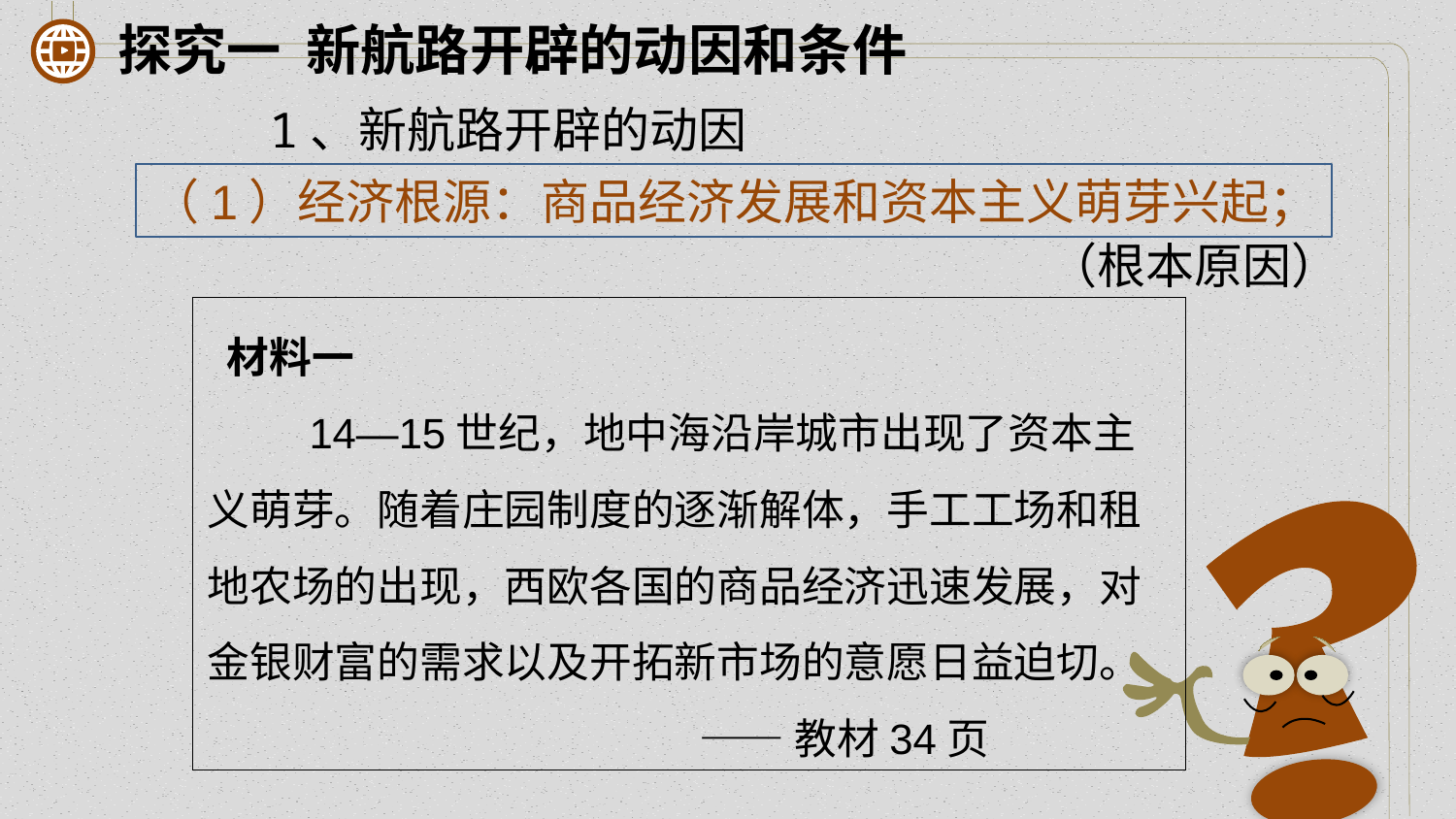

# 探究一  新航路开辟的动因和条件

1、新航路开辟的动因
（1）经济根源：商品经济发展和资本主义萌芽兴起；
（根本原因）
 材料一
    14—15世纪，地中海沿岸城市出现了资本主义萌芽。随着庄园制度的逐渐解体，手工工场和租地农场的出现，西欧各国的商品经济迅速发展，对金银财富的需求以及开拓新市场的意愿日益迫切。
                                                    ——教材34页